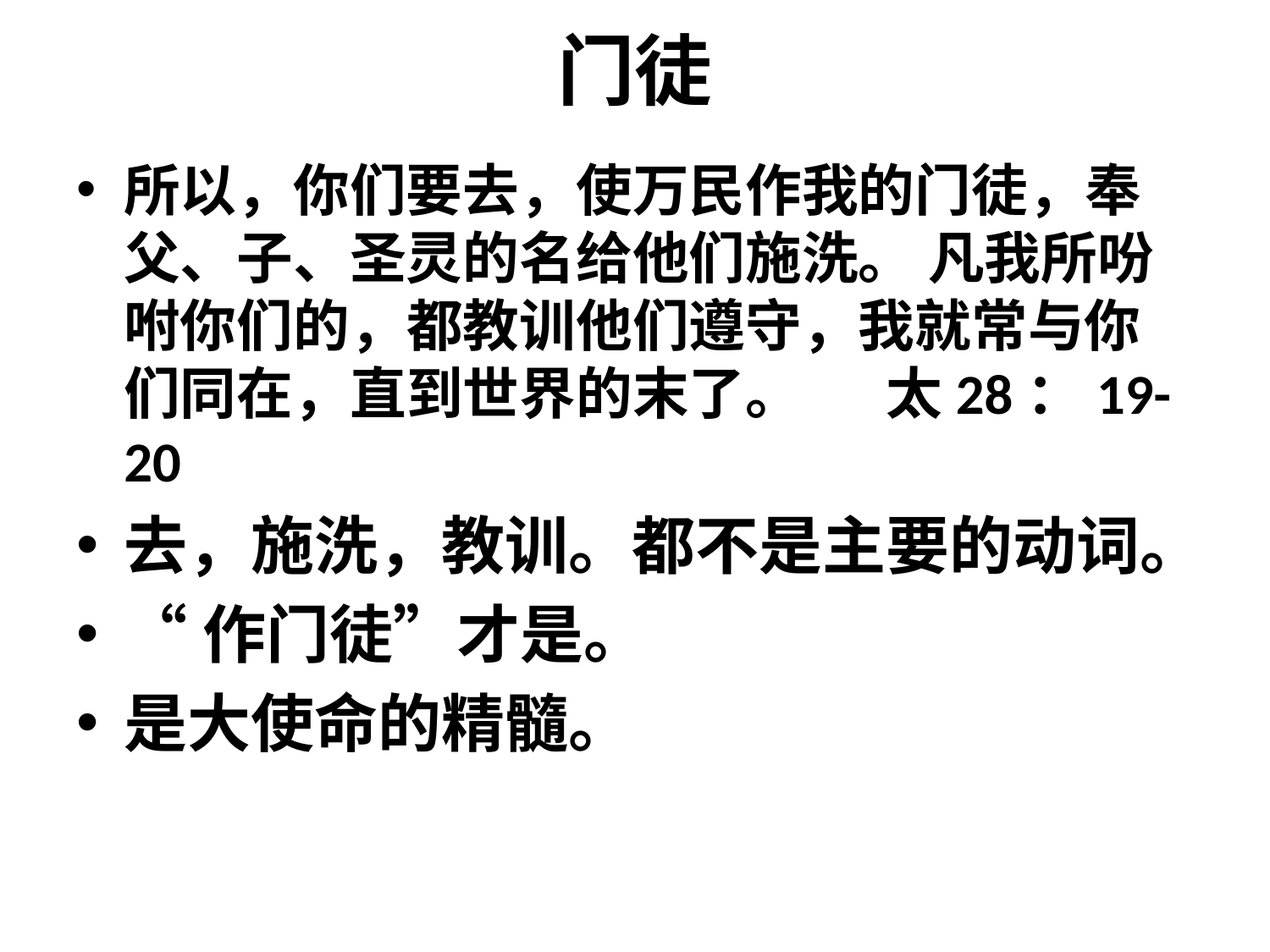

# 门徒
所以，你们要去，使万民作我的门徒，奉父、子、圣灵的名给他们施洗。 凡我所吩咐你们的，都教训他们遵守，我就常与你们同在，直到世界的末了。	太28：19-20
去，施洗，教训。都不是主要的动词。
“作门徒”才是。
是大使命的精髓。